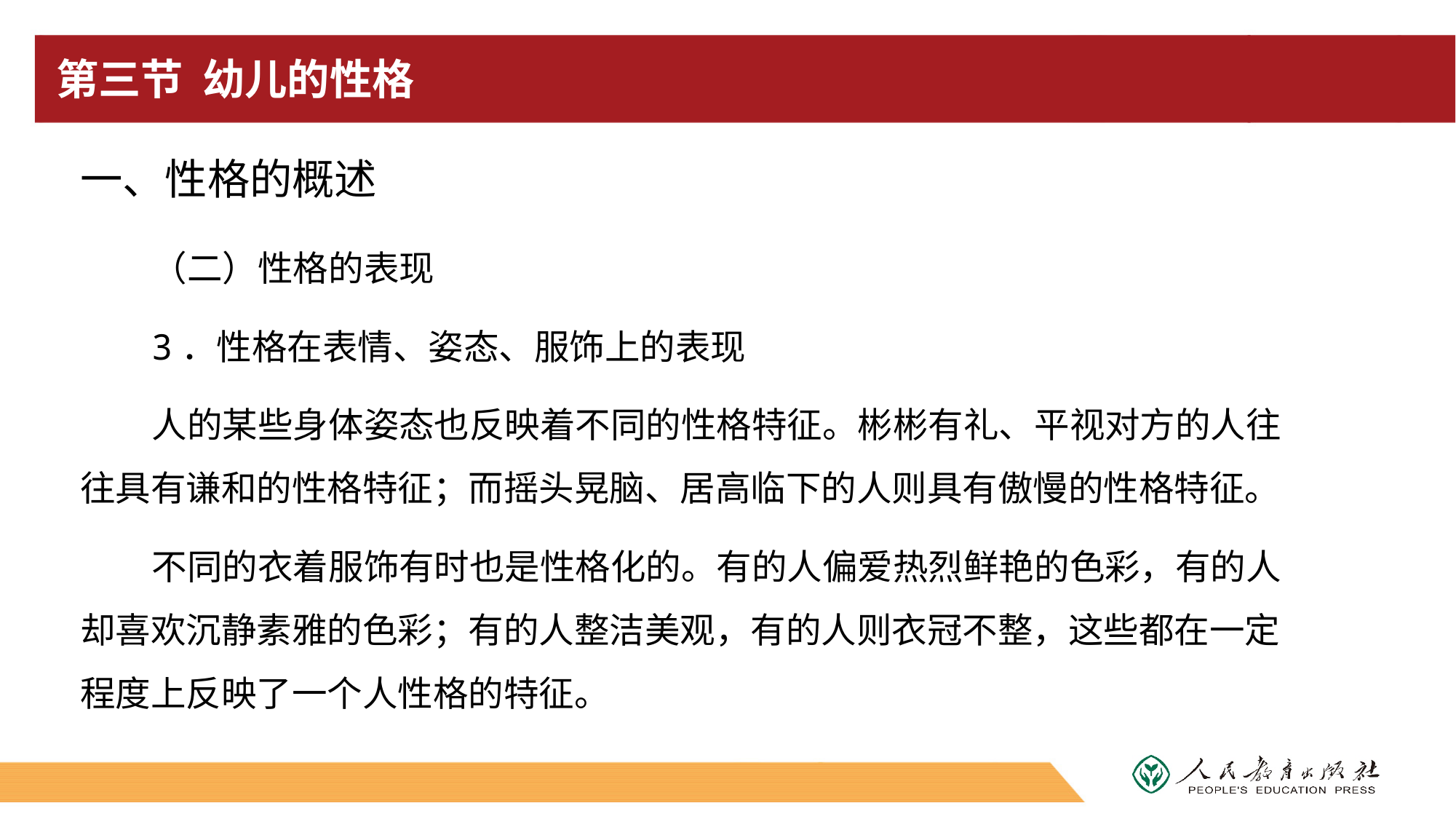

# 第三节  幼儿的性格
一、性格的概述
（二）性格的表现
3．性格在表情、姿态、服饰上的表现
人的某些身体姿态也反映着不同的性格特征。彬彬有礼、平视对方的人往往具有谦和的性格特征；而摇头晃脑、居高临下的人则具有傲慢的性格特征。
不同的衣着服饰有时也是性格化的。有的人偏爱热烈鲜艳的色彩，有的人却喜欢沉静素雅的色彩；有的人整洁美观，有的人则衣冠不整，这些都在一定程度上反映了一个人性格的特征。